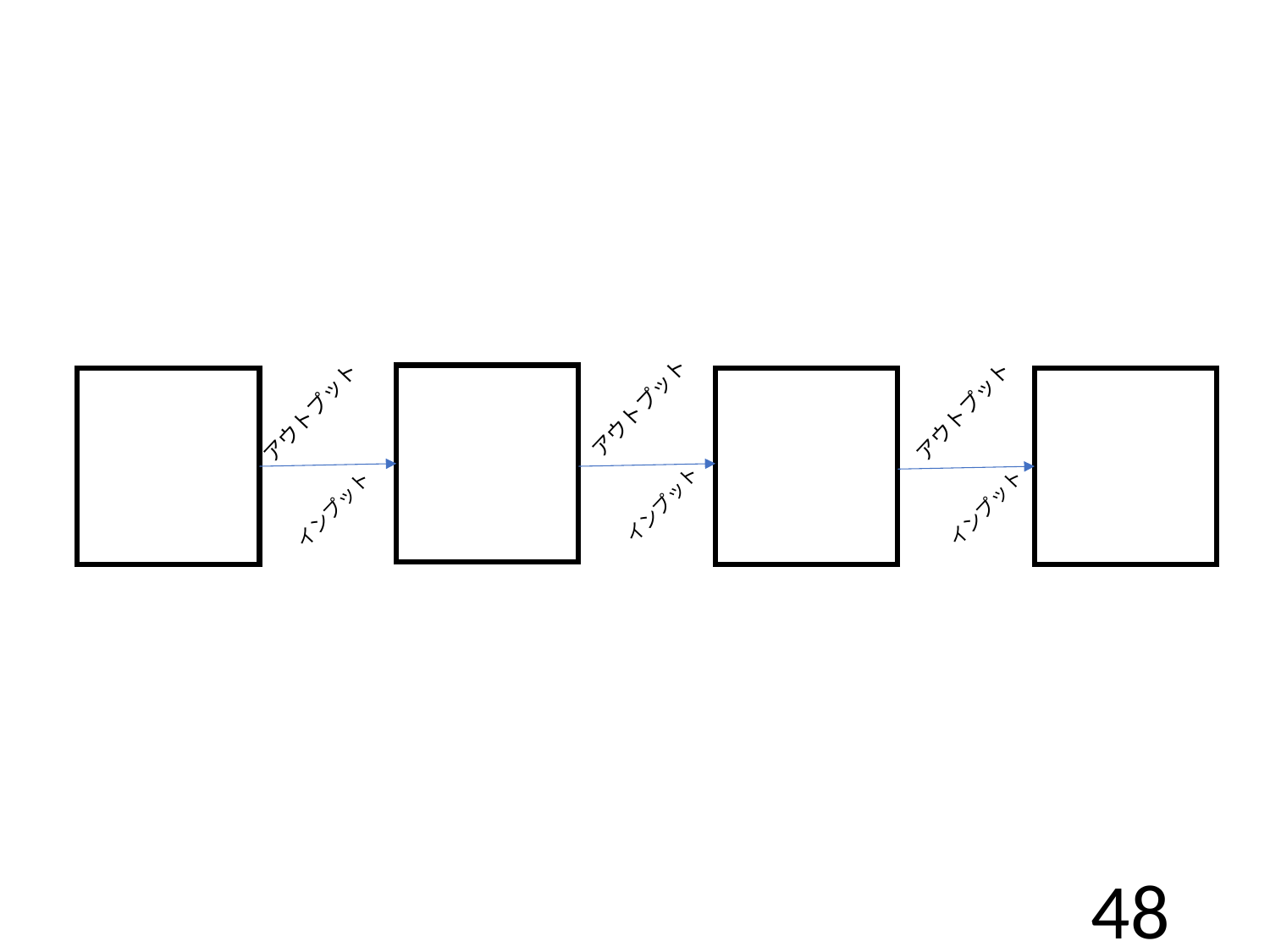

アウトプット
インプット
アウトプット
インプット
アウトプット
インプット

48